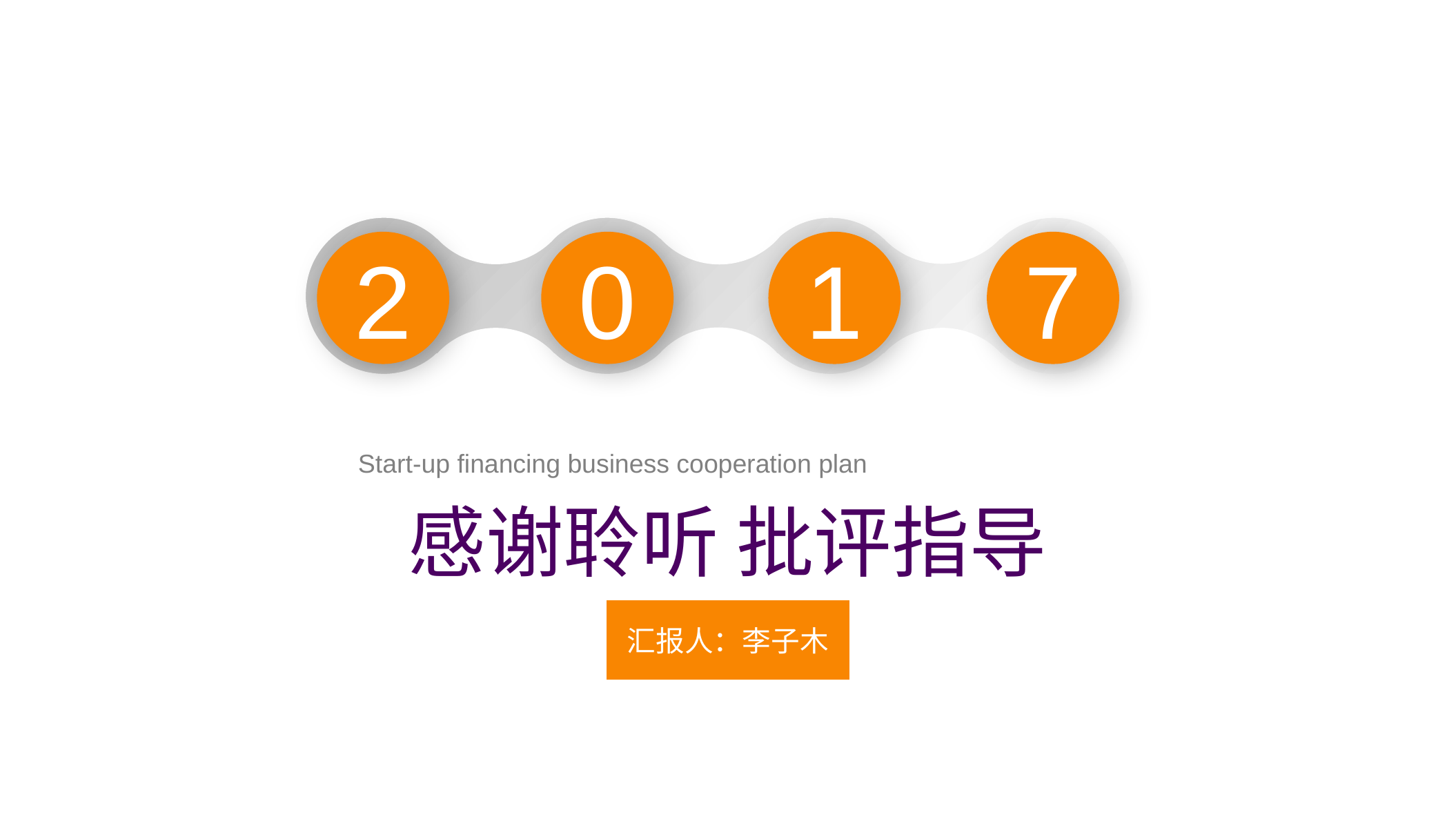

2
0
1
7
Start-up financing business cooperation plan
感谢聆听 批评指导

汇报人：李子木